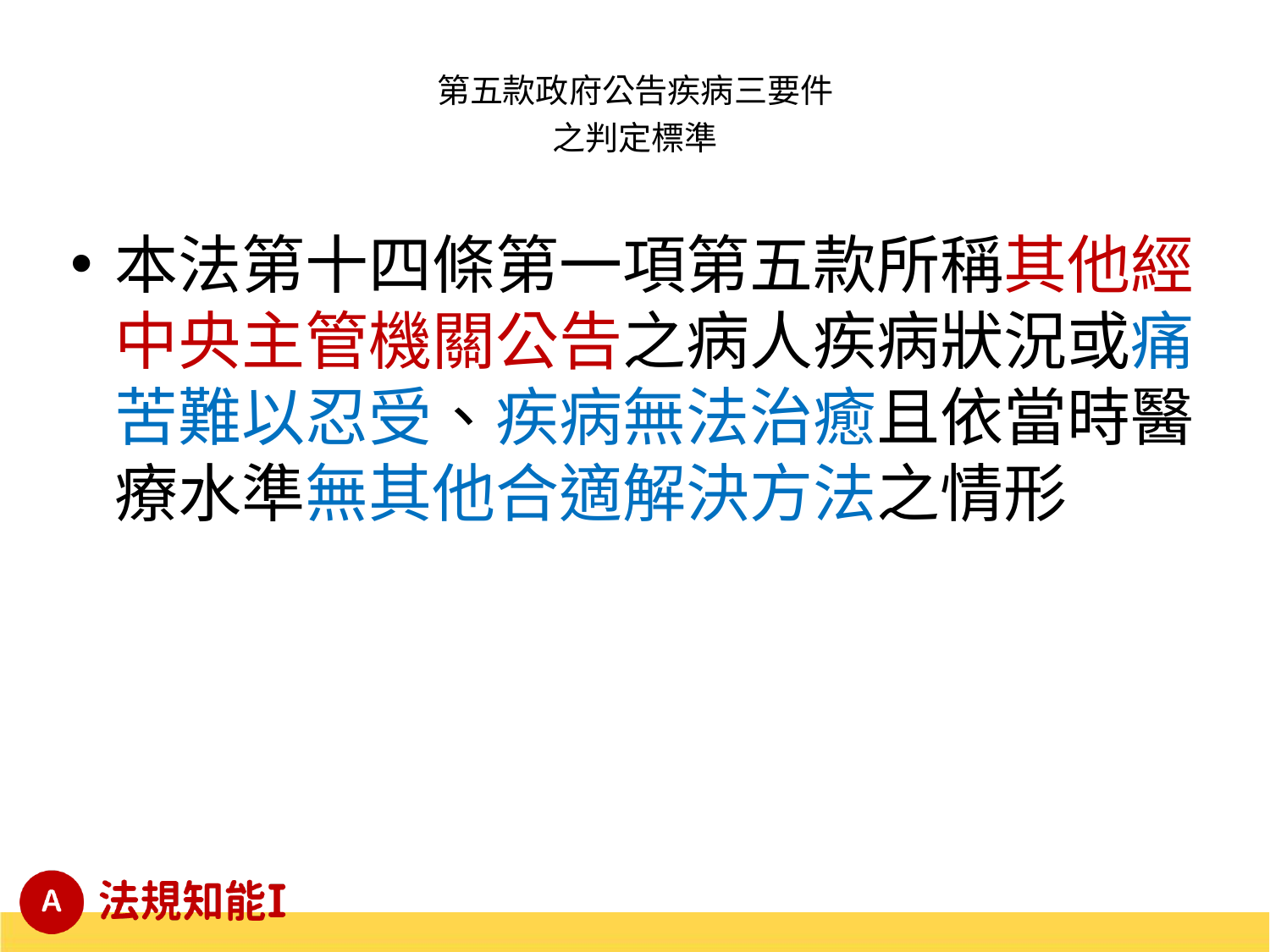

# 第五款政府公告疾病三要件 之判定標準
本法第十四條第一項第五款所稱其他經中央主管機關公告之病人疾病狀況或痛苦難以忍受、疾病無法治癒且依當時醫療水準無其他合適解決方法之情形